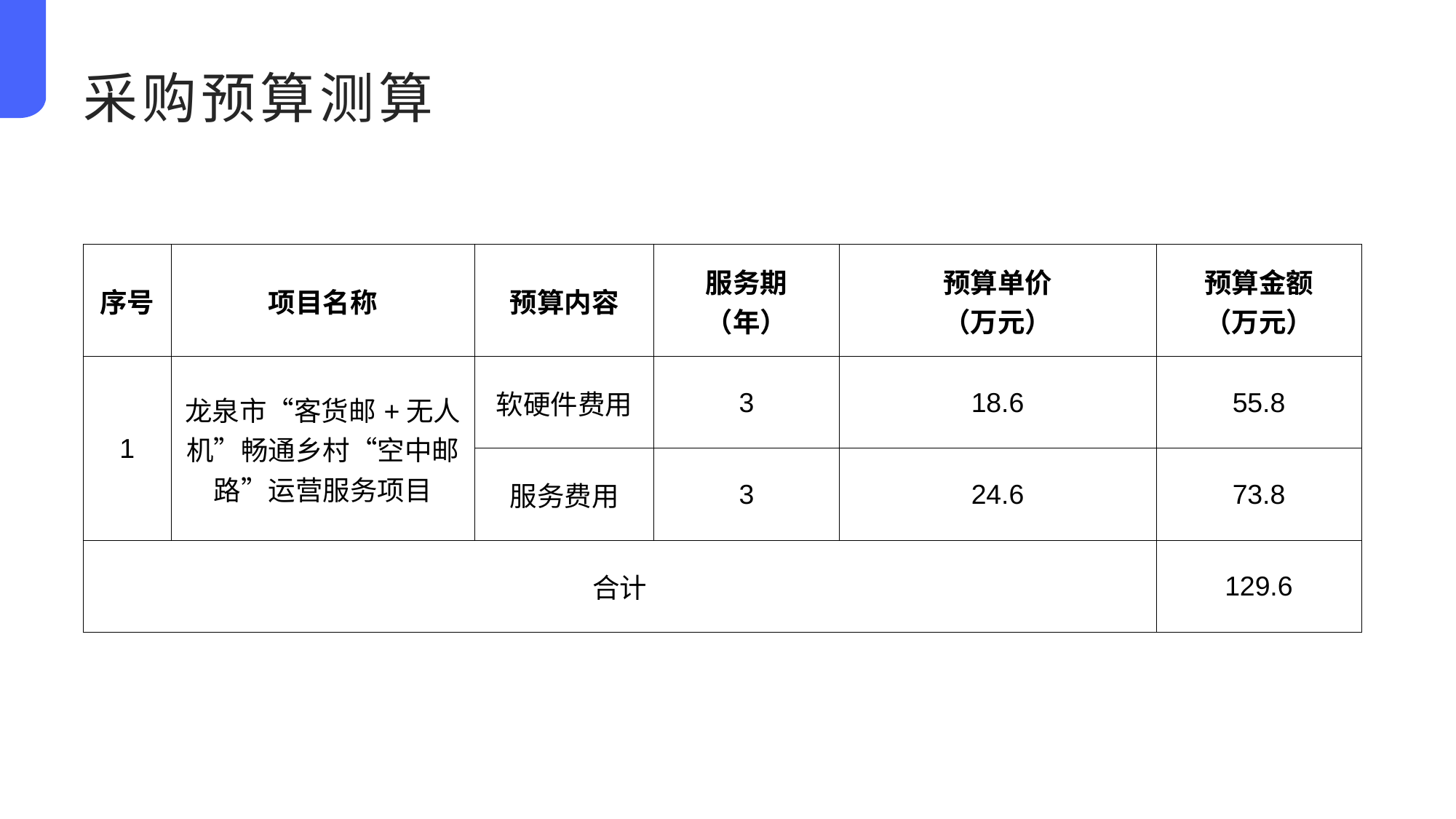

采购预算测算
| 序号 | 项目名称 | 预算内容 | 服务期 （年） | 预算单价 （万元） | 预算金额 （万元） |
| --- | --- | --- | --- | --- | --- |
| 1 | 龙泉市“客货邮+无人机”畅通乡村“空中邮路”运营服务项目 | 软硬件费用 | 3 | 18.6 | 55.8 |
|  |  | 服务费用 | 3 | 24.6 | 73.8 |
| 合计 |  |  |  |  | 129.6 |
40